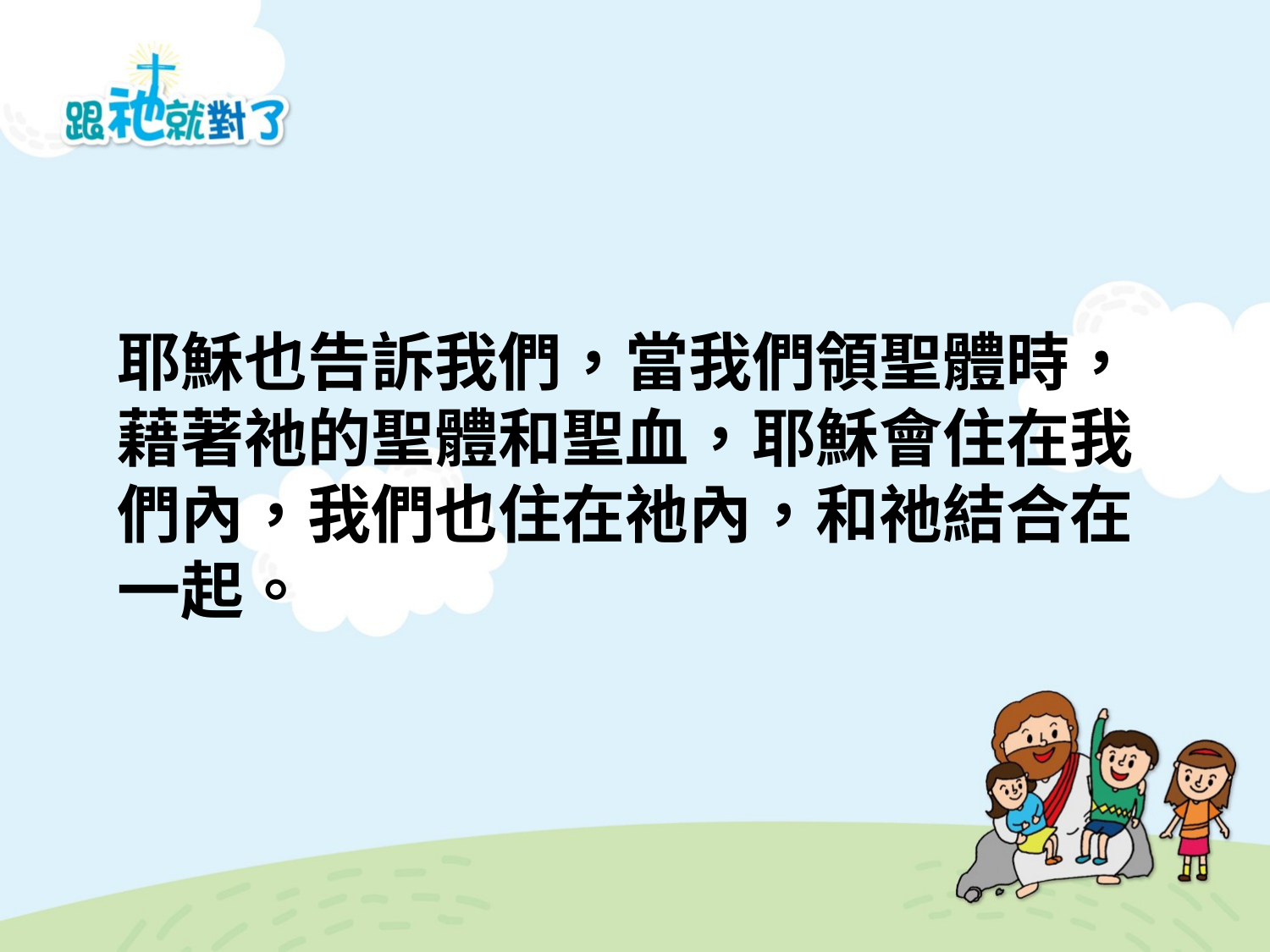

耶穌也告訴我們，當我們領聖體時，藉著祂的聖體和聖血，耶穌會住在我們內，我們也住在祂內，和祂結合在一起。